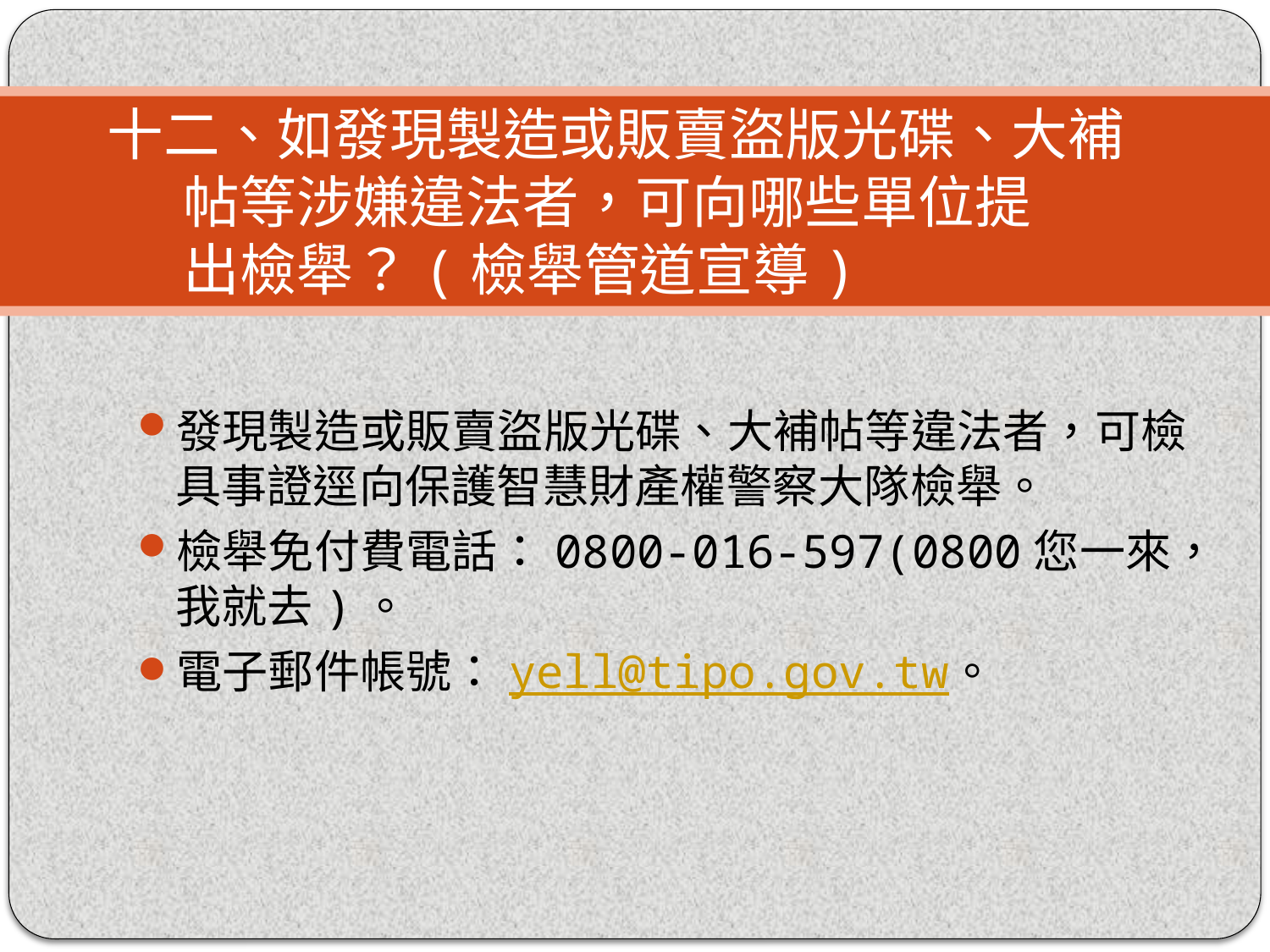

# 十二、如發現製造或販賣盜版光碟、大補 帖等涉嫌違法者，可向哪些單位提 出檢舉？(檢舉管道宣導)

發現製造或販賣盜版光碟、大補帖等違法者，可檢具事證逕向保護智慧財產權警察大隊檢舉。
檢舉免付費電話：0800-016-597(0800您一來，我就去)。
電子郵件帳號：yell@tipo.gov.tw。